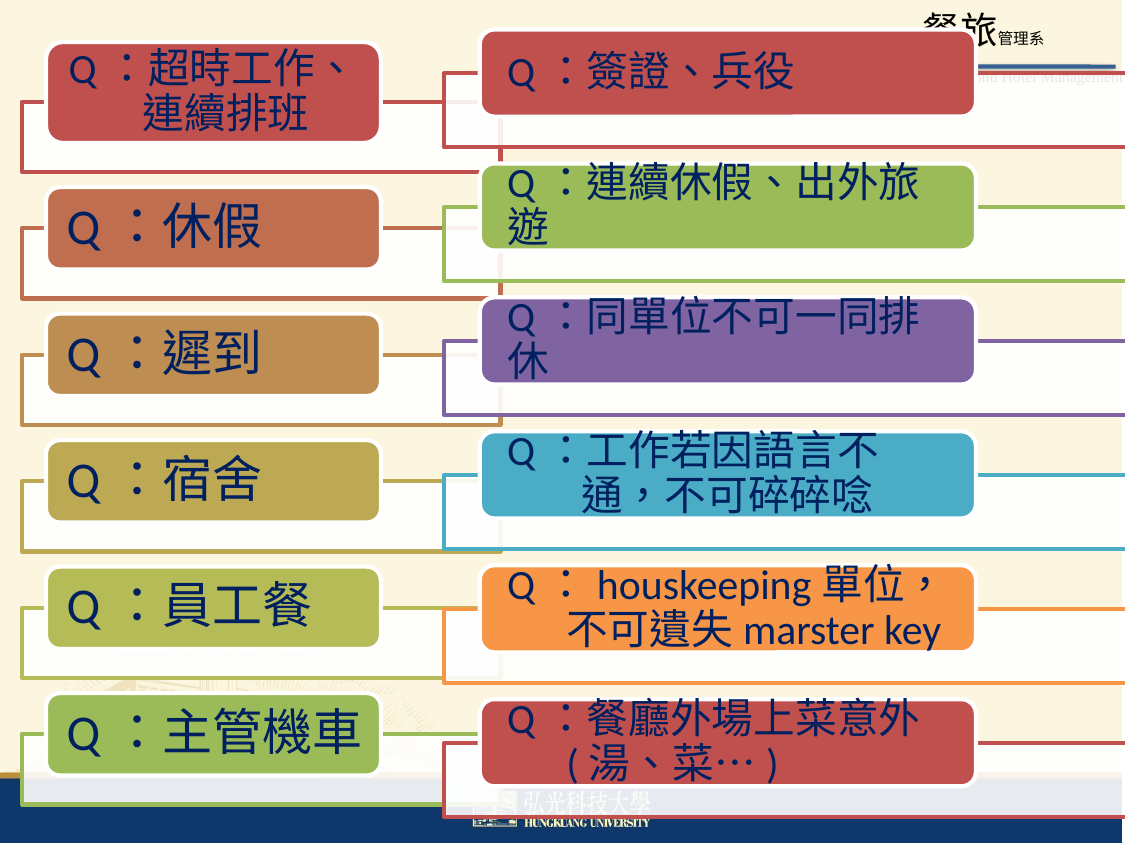

Q：超時工作、
連續排班
Q：休假
Q：遲到
Q：宿舍
Q：員工餐
Q：主管機車
Q：簽證、兵役
Q：連續休假、出外旅遊
Q：同單位不可一同排休
Q：工作若因語言不通，不可碎碎唸
Q：houskeeping單位，不可遺失marster key
Q：餐廳外場上菜意外(湯、菜…)